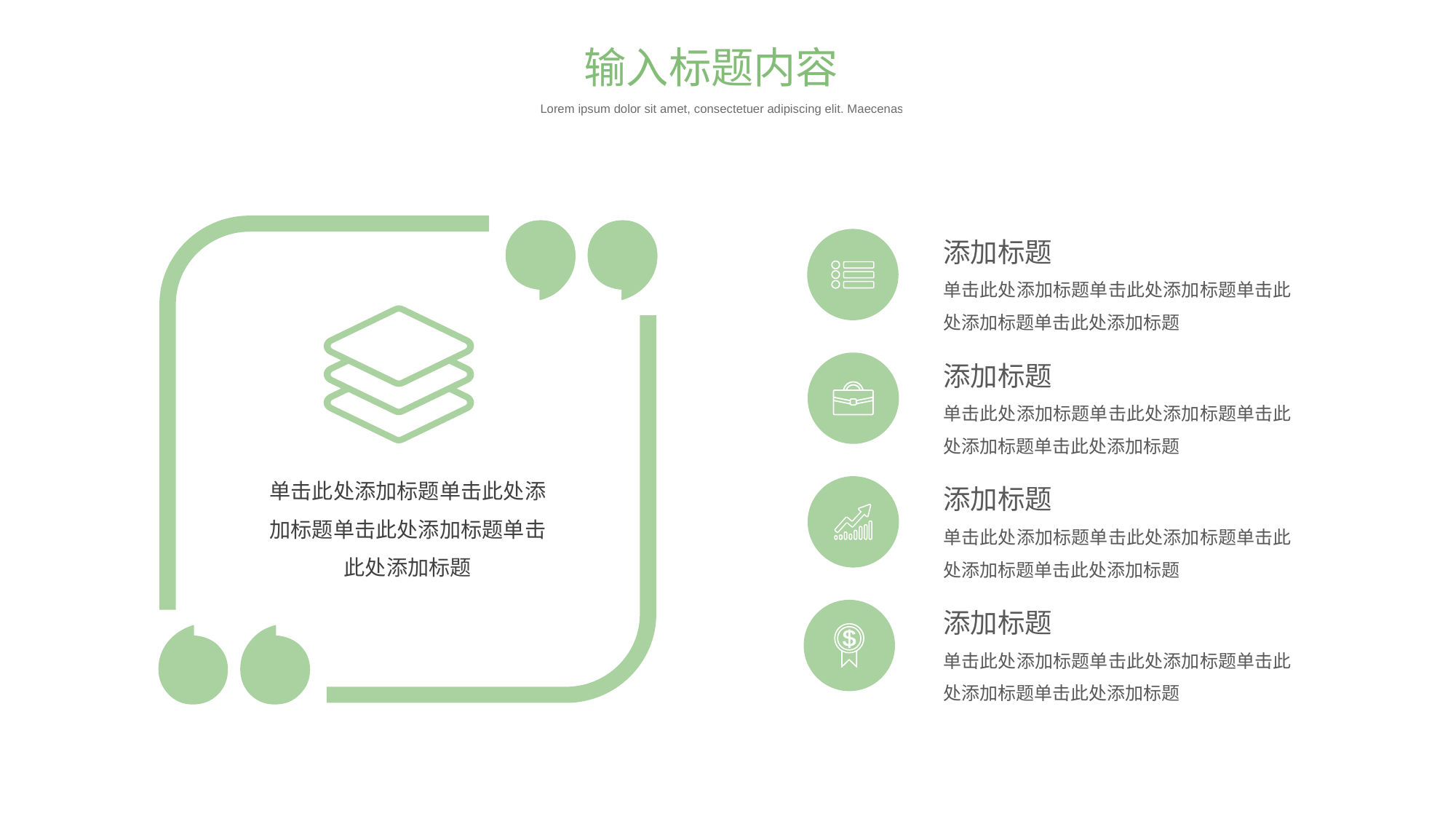

输入标题内容
Lorem ipsum dolor sit amet, consectetuer adipiscing elit. Maecenas
添加标题
单击此处添加标题单击此处添加标题单击此处添加标题单击此处添加标题

添加标题
单击此处添加标题单击此处添加标题单击此处添加标题单击此处添加标题

单击此处添加标题单击此处添加标题单击此处添加标题单击此处添加标题
添加标题
单击此处添加标题单击此处添加标题单击此处添加标题单击此处添加标题

添加标题
单击此处添加标题单击此处添加标题单击此处添加标题单击此处添加标题